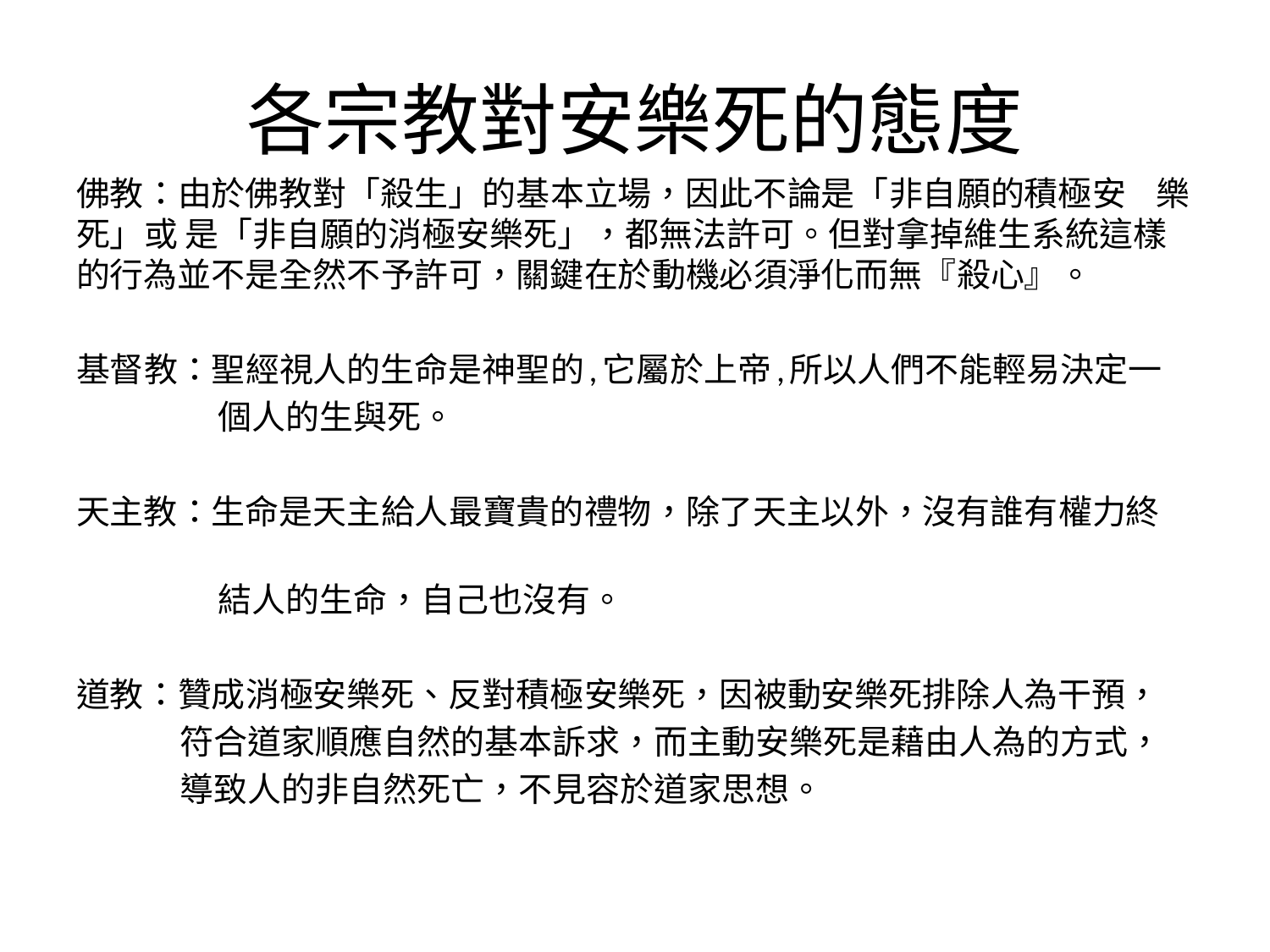

# 各宗教對安樂死的態度
佛教：由於佛教對「殺生」的基本立場，因此不論是「非自願的積極安    樂死」或 是「非自願的消極安樂死」，都無法許可。但對拿掉維生系統這樣的行為並不是全然不予許可，關鍵在於動機必須淨化而無『殺心』。

基督教：聖經視人的生命是神聖的,它屬於上帝,所以人們不能輕易決定一
                  個人的生與死。

天主教：生命是天主給人最寶貴的禮物，除了天主以外，沒有誰有權力終
                  結人的生命，自己也沒有。

道教：贊成消極安樂死、反對積極安樂死，因被動安樂死排除人為干預，
             符合道家順應自然的基本訴求，而主動安樂死是藉由人為的方式，
             導致人的非自然死亡，不見容於道家思想。